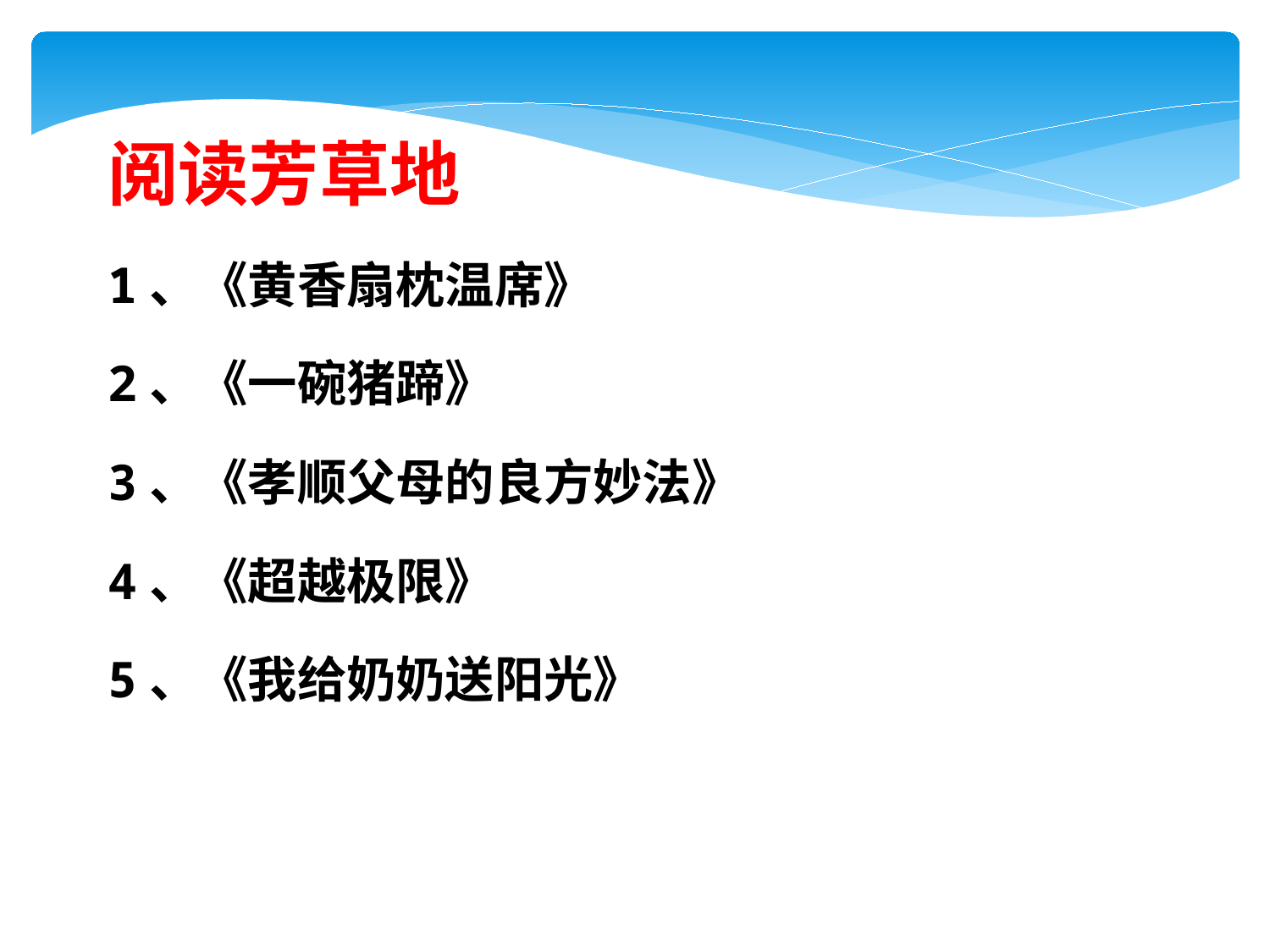

阅读芳草地
1、《黄香扇枕温席》
2、《一碗猪蹄》
3、《孝顺父母的良方妙法》
4、《超越极限》
5、《我给奶奶送阳光》